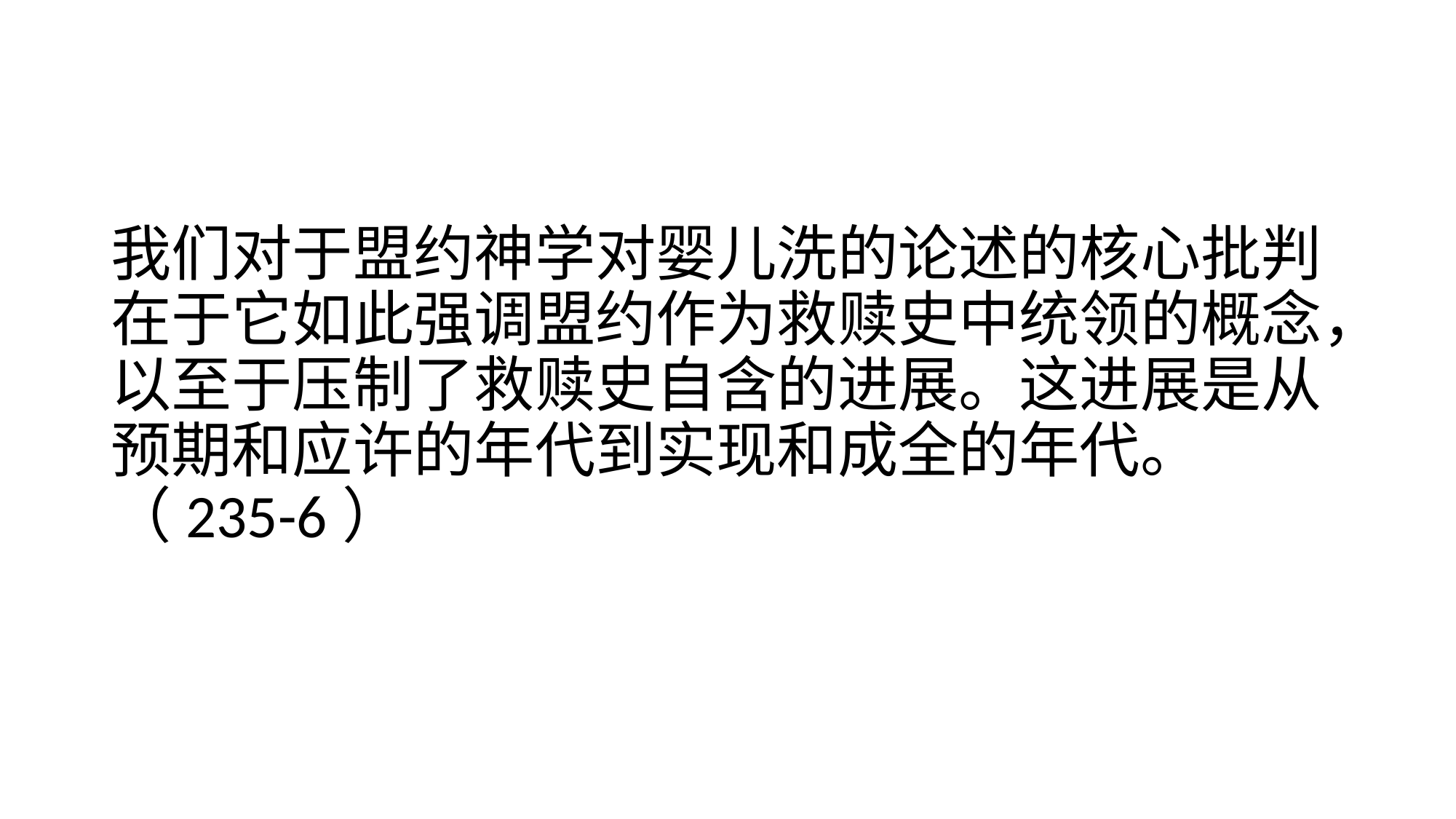

#
我们对于盟约神学对婴儿洗的论述的核心批判在于它如此强调盟约作为救赎史中统领的概念，以至于压制了救赎史自含的进展。这进展是从预期和应许的年代到实现和成全的年代。（235-6）